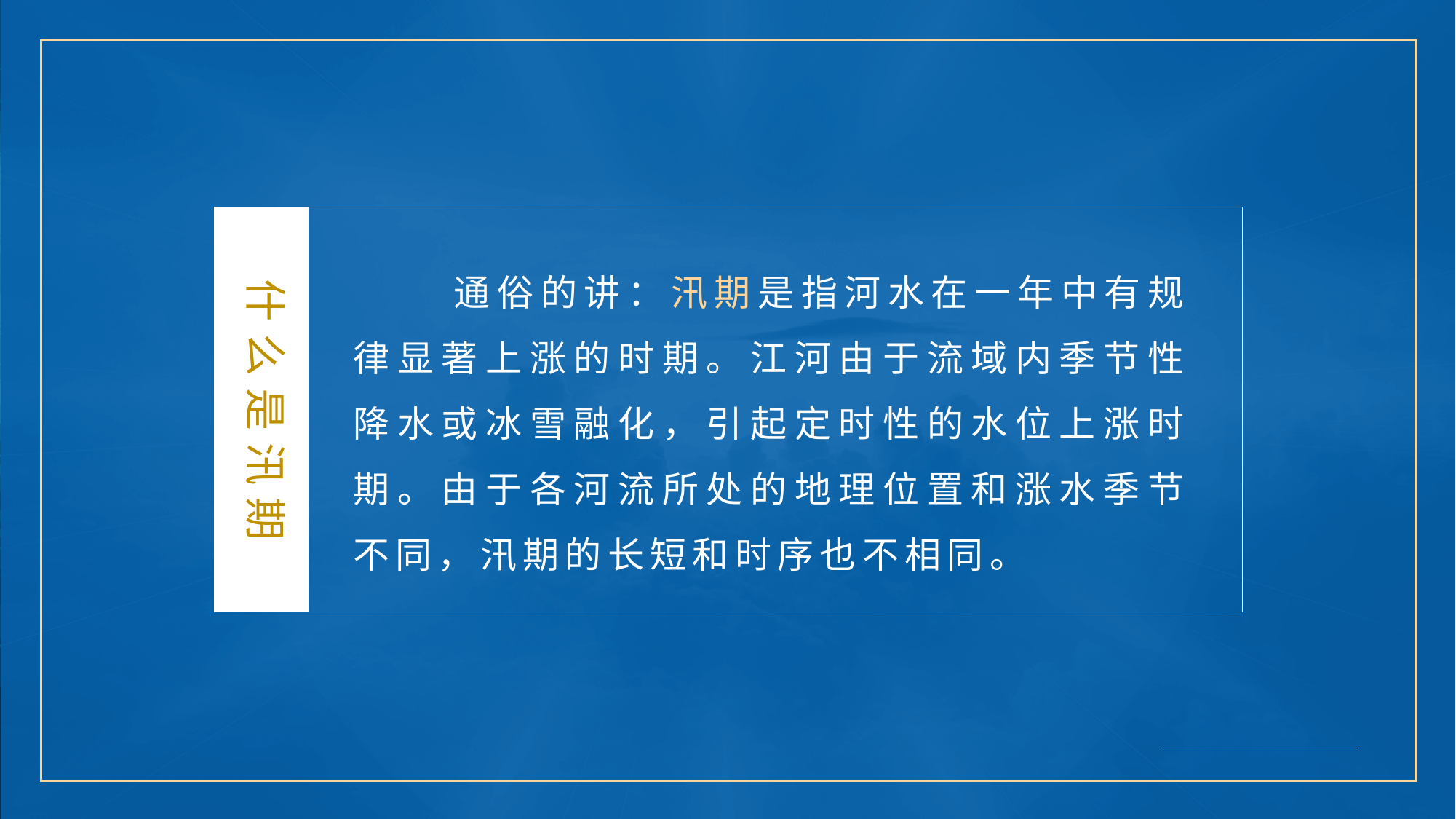

通俗的讲：汛期是指河水在一年中有规律显著上涨的时期。江河由于流域内季节性降水或冰雪融化，引起定时性的水位上涨时期。由于各河流所处的地理位置和涨水季节不同，汛期的长短和时序也不相同。
什么是汛期